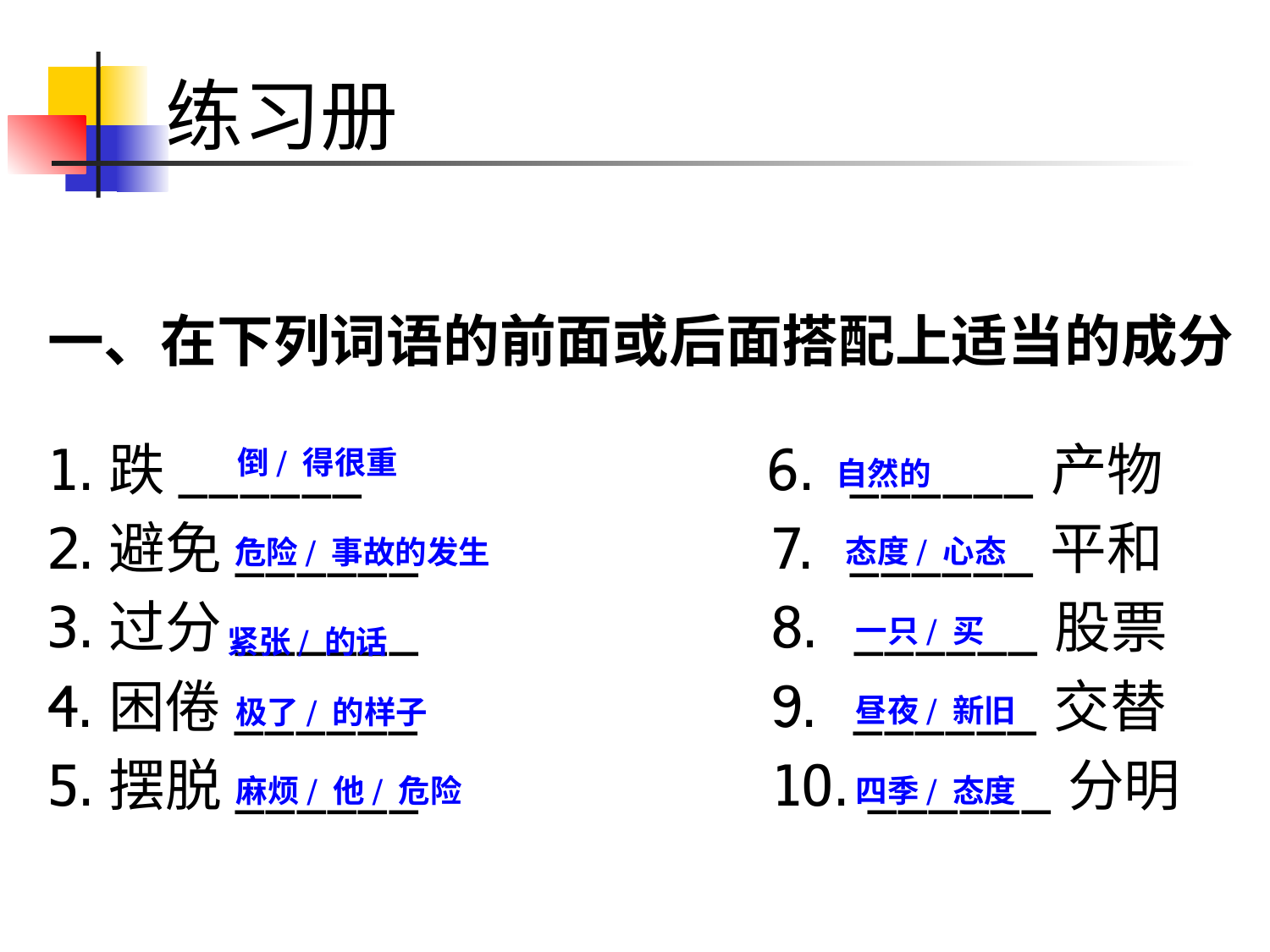

# 练习册

一、在下列词语的前面或后面搭配上适当的成分

1.跌______                       6.  ______产物
2.避免______                    7.  ______平和
3.过分______                    8.  ______股票
4.困倦______                    9.  ______交替
5.摆脱______                    10. ______分明
倒/得很重
自然的
态度/心态
危险/事故的发生
一只/买
紧张/的话
昼夜/新旧
极了/的样子
麻烦/他/危险
四季/态度